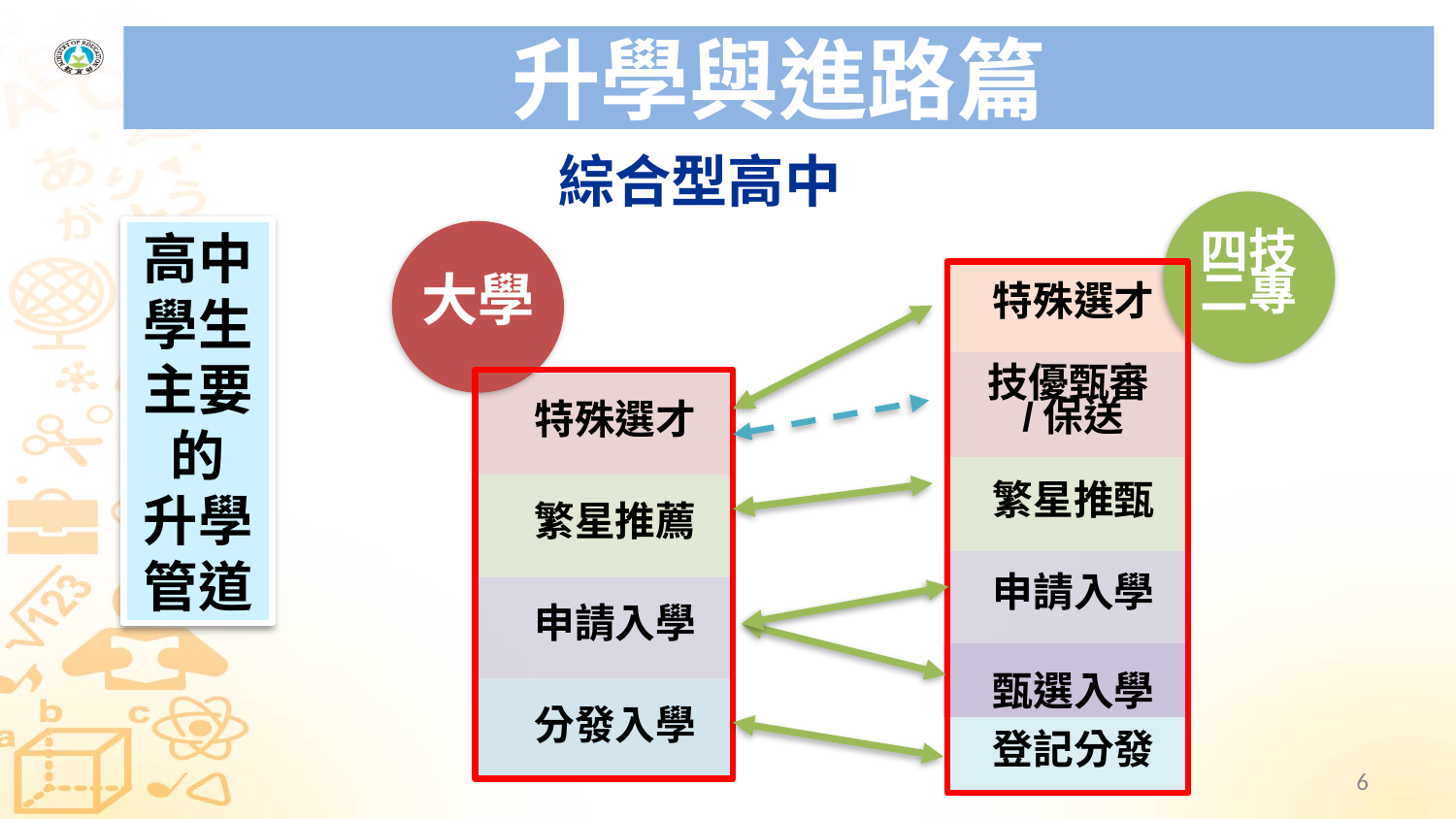

# 升學與進路篇
綜合型高中
特殊選才
繁星推薦
申請入學
分發入學
大學
特殊選才
技優甄審/保送
繁星推甄
申請入學
甄選入學
登記分發
四技二專
高中學生主要的
升學管道

6